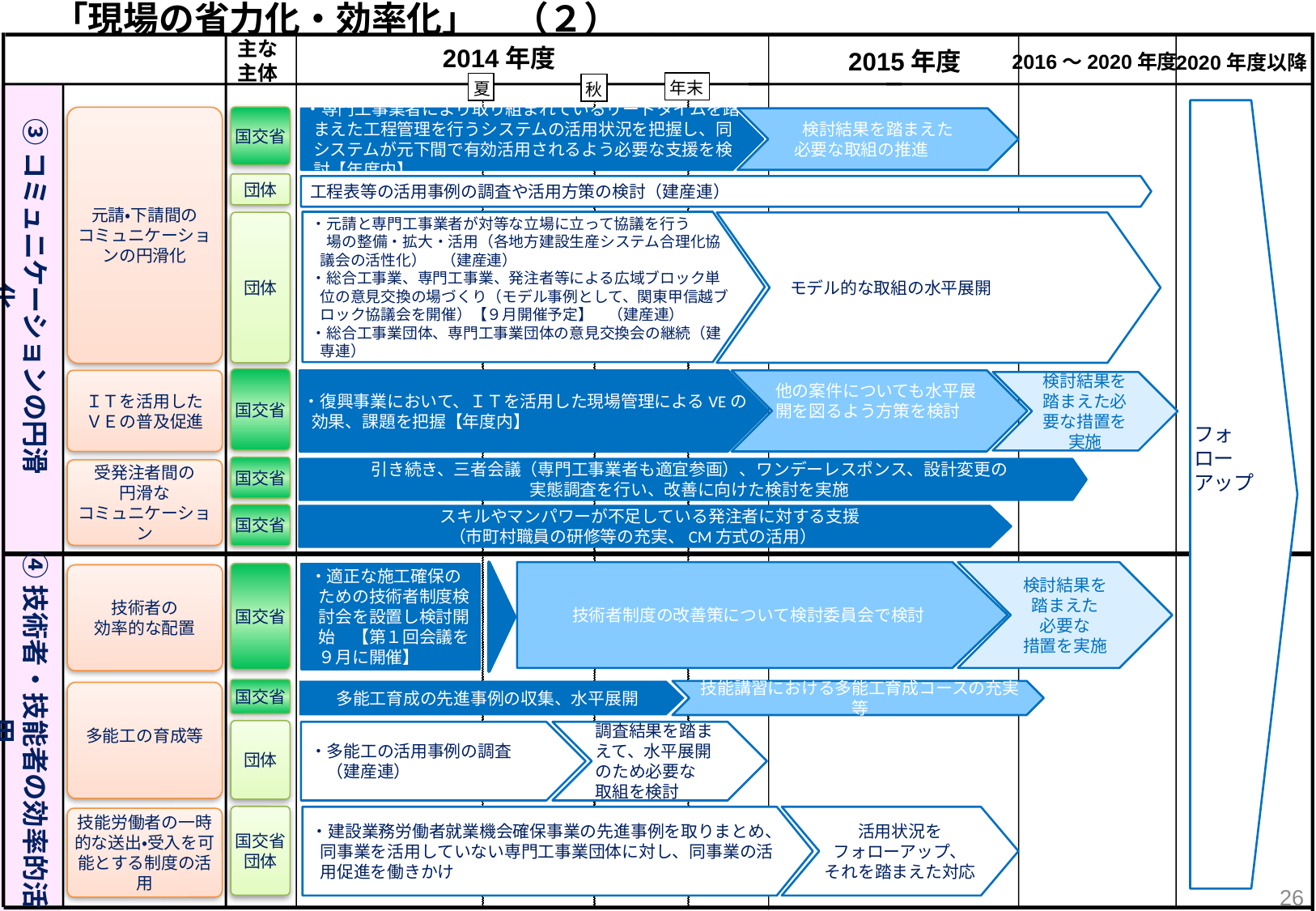

「現場の省力化・効率化」　（２）

2014年度
2015年度
2016～2020年度
2020年度以降

年末

夏

秋

主な
主体

フォロー
アップ

国交省
元請・下請間の
コミュニケーションの円滑化
検討結果を踏まえた
必要な取組の推進
・専門工事業者により取り組まれているリードタイムを踏まえた工程管理を行うシステムの活用状況を把握し、同システムが元下間で有効活用されるよう必要な支援を検討【年度内】
③コミュニケーションの円滑化
団体
工程表等の活用事例の調査や活用方策の検討（建産連）
・元請と専門工事業者が対等な立場に立って協議を行う
　場の整備・拡大・活用（各地方建設生産システム合理化協議会の活性化）　（建産連）
・総合工事業、専門工事業、発注者等による広域ブロック単位の意見交換の場づくり（モデル事例として、関東甲信越ブロック協議会を開催）【９月開催予定】　（建産連）
・総合工事業団体、専門工事業団体の意見交換会の継続（建専連）
団体
　モデル的な取組の水平展開
国交省
ＩＴを活用した
ＶＥの普及促進
・復興事業において、ＩＴを活用した現場管理によるVEの効果、課題を把握【年度内】
他の案件についても水平展開を図るよう方策を検討
検討結果を
踏まえた必要な措置を実施
国交省
引き続き、三者会議（専門工事業者も適宜参画）、ワンデーレスポンス、設計変更の
実態調査を行い、改善に向けた検討を実施
受発注者間の
円滑な
コミュニケーション
国交省
スキルやマンパワーが不足している発注者に対する支援
（市町村職員の研修等の充実、CM方式の活用）
④技術者・技能者の効率的活用
技術者制度の改善策について検討委員会で検討
検討結果を
踏まえた
必要な
措置を実施
国交省
・適正な施工確保のための技術者制度検討会を設置し検討開始　【第１回会議を９月に開催】
技術者の
効率的な配置

国交省
多能工育成の先進事例の収集、水平展開
技能講習における多能工育成コースの充実等
多能工の育成等
団体
・多能工の活用事例の調査
　（建産連）
調査結果を踏まえて、水平展開のため必要な
取組を検討
国交省
団体
・建設業務労働者就業機会確保事業の先進事例を取りまとめ、同事業を活用していない専門工事業団体に対し、同事業の活用促進を働きかけ
活用状況を
フォローアップ、
それを踏まえた対応
技能労働者の一時的な送出・受入を可能とする制度の活用
26